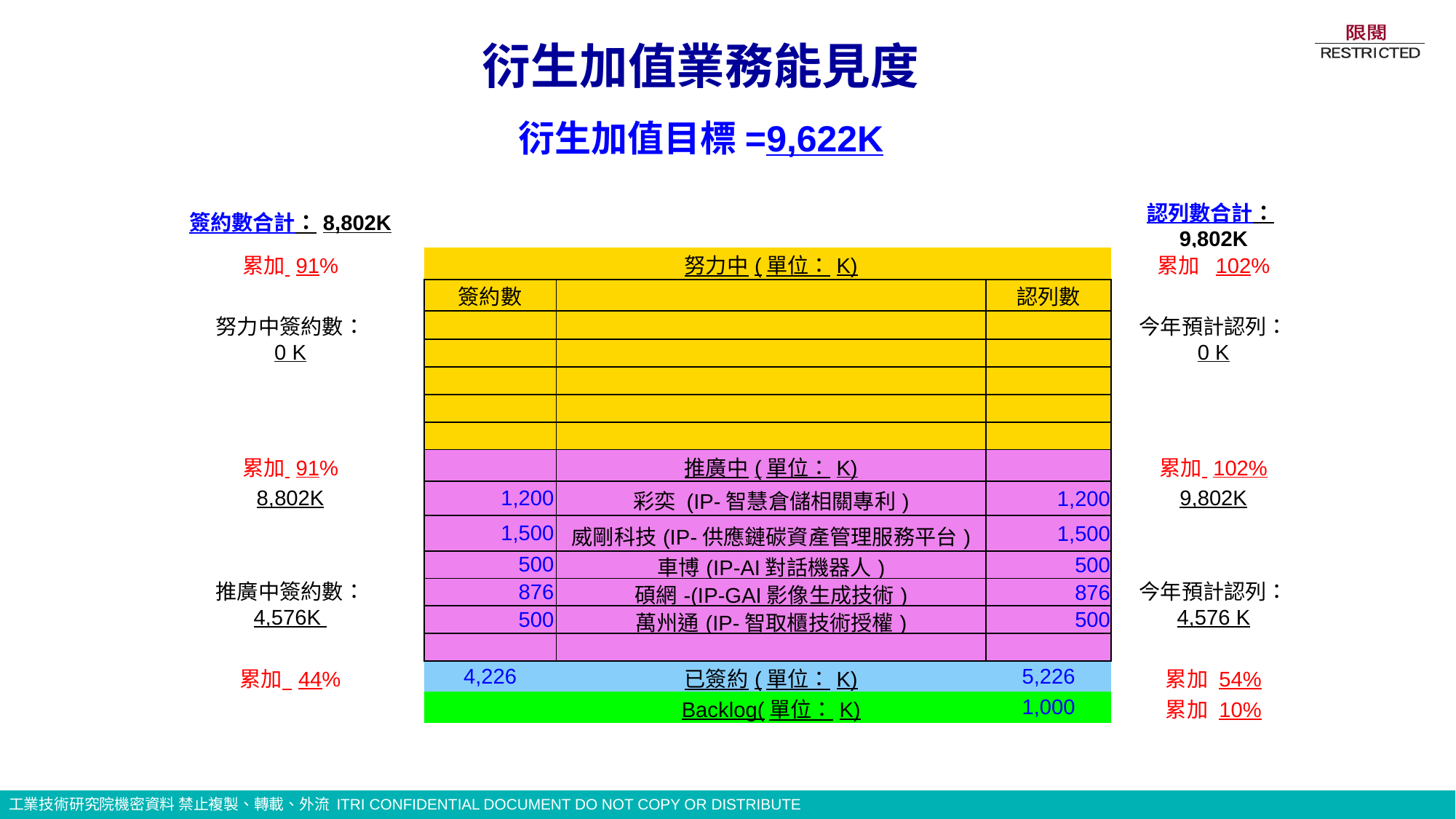

衍生加值業務能見度
衍生加值目標=9,622K
| 簽約數合計：8,802K |  |  |  | 認列數合計：9,802K |
| --- | --- | --- | --- | --- |
| 累加 91% |  | 努力中(單位：K) |  | 累加 102% |
| 努力中簽約數： 0 K | 簽約數 |  | 認列數 | 今年預計認列： 0 K |
|  |  |  |  |  |
|  |  |  |  |  |
|  |  |  |  |  |
|  |  |  |  |  |
|  |  |  |  |  |
| 累加 91% |  | 推廣中(單位：K) |  | 累加 102% |
| 8,802K | 1,200 | 彩奕 (IP-智慧倉儲相關專利) | 1,200 | 9,802K |
|  | 1,500 | 威剛科技(IP-供應鏈碳資產管理服務平台) | 1,500 |  |
| 推廣中簽約數： 4,576K |  |  |  | 今年預計認列： 4,576 K |
|  | 500 | 車博(IP-AI對話機器人) | 500 |  |
|  | 876 | 碩網-(IP-GAI影像生成技術) | 876 |  |
|  | 500 | 萬州通(IP-智取櫃技術授權) | 500 |  |
|  |  |  |  |  |
| 累加 44% | 4,226 | 已簽約(單位：K) | 5,226 | 累加 54% |
|  |  | Backlog(單位：K) | 1,000 | 累加 10% |